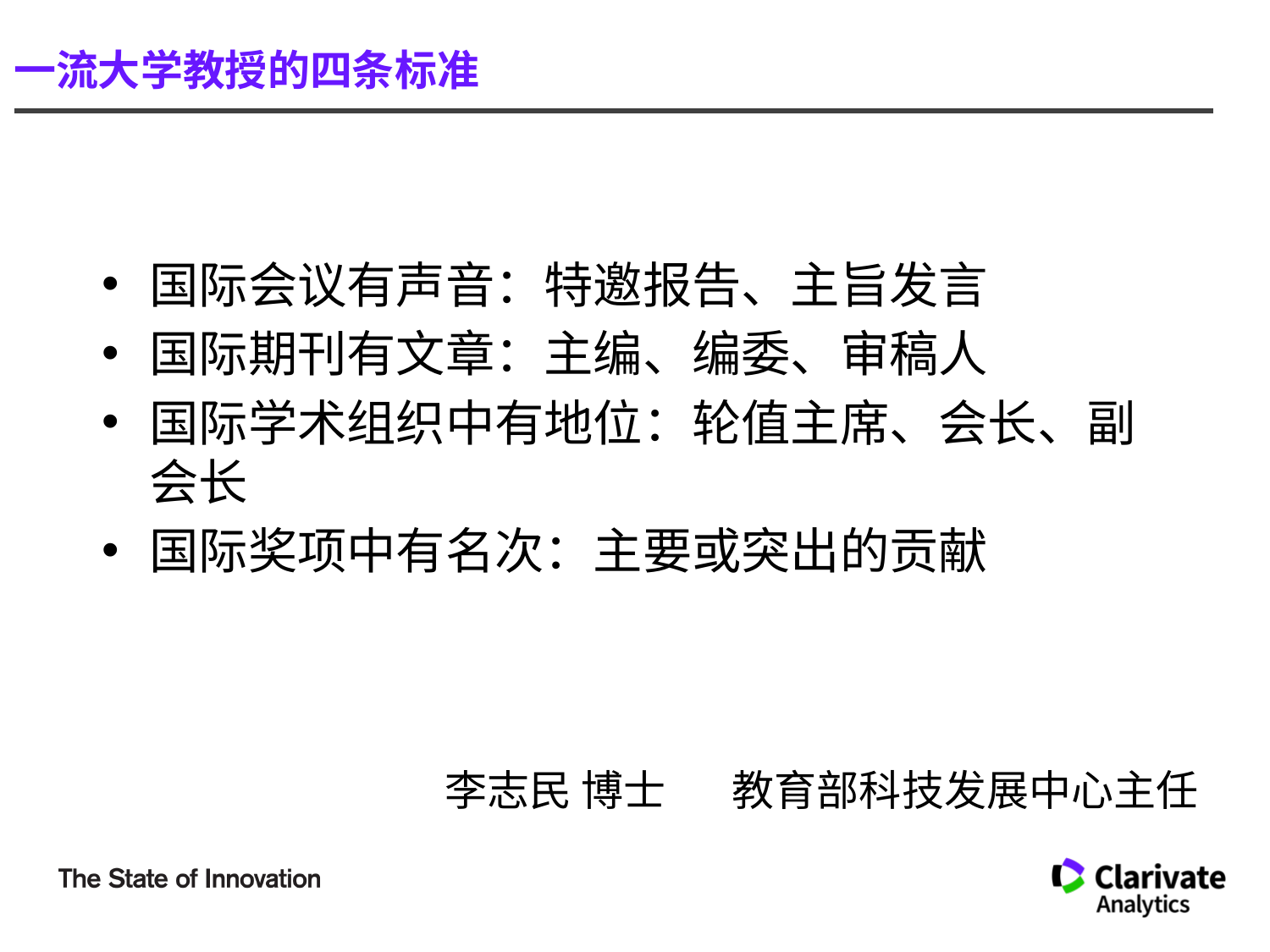

# 一流大学教授的四条标准
国际会议有声音：特邀报告、主旨发言
国际期刊有文章：主编、编委、审稿人
国际学术组织中有地位：轮值主席、会长、副会长
国际奖项中有名次：主要或突出的贡献
李志民 博士       教育部科技发展中心主任